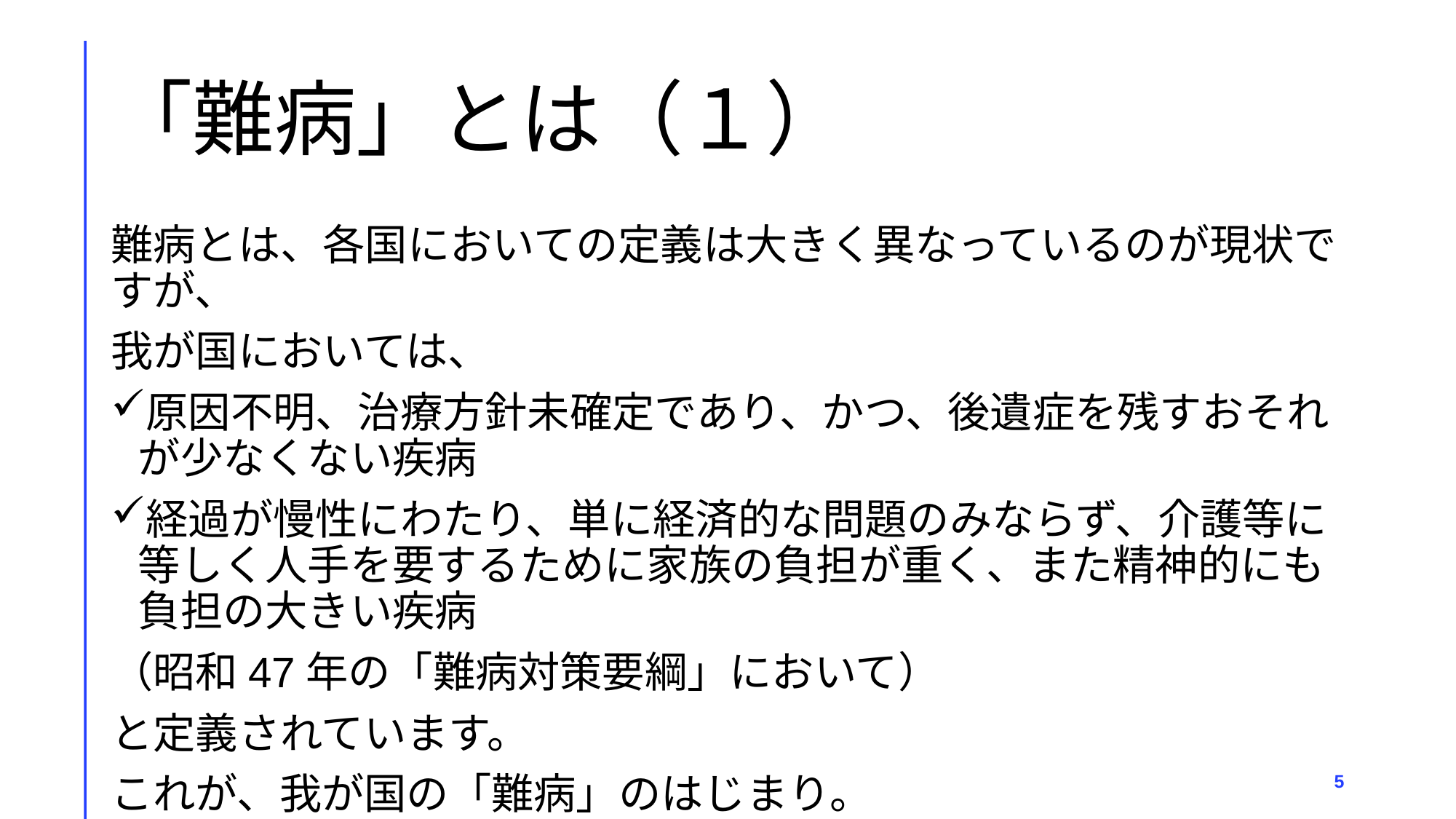

# 「難病」とは（１）
難病とは、各国においての定義は大きく異なっているのが現状ですが、
我が国においては、
原因不明、治療方針未確定であり、かつ、後遺症を残すおそれが少なくない疾病
経過が慢性にわたり、単に経済的な問題のみならず、介護等に等しく人手を要するために家族の負担が重く、また精神的にも負担の大きい疾病
（昭和47年の「難病対策要綱」において）
と定義されています。
これが、我が国の「難病」のはじまり。
5